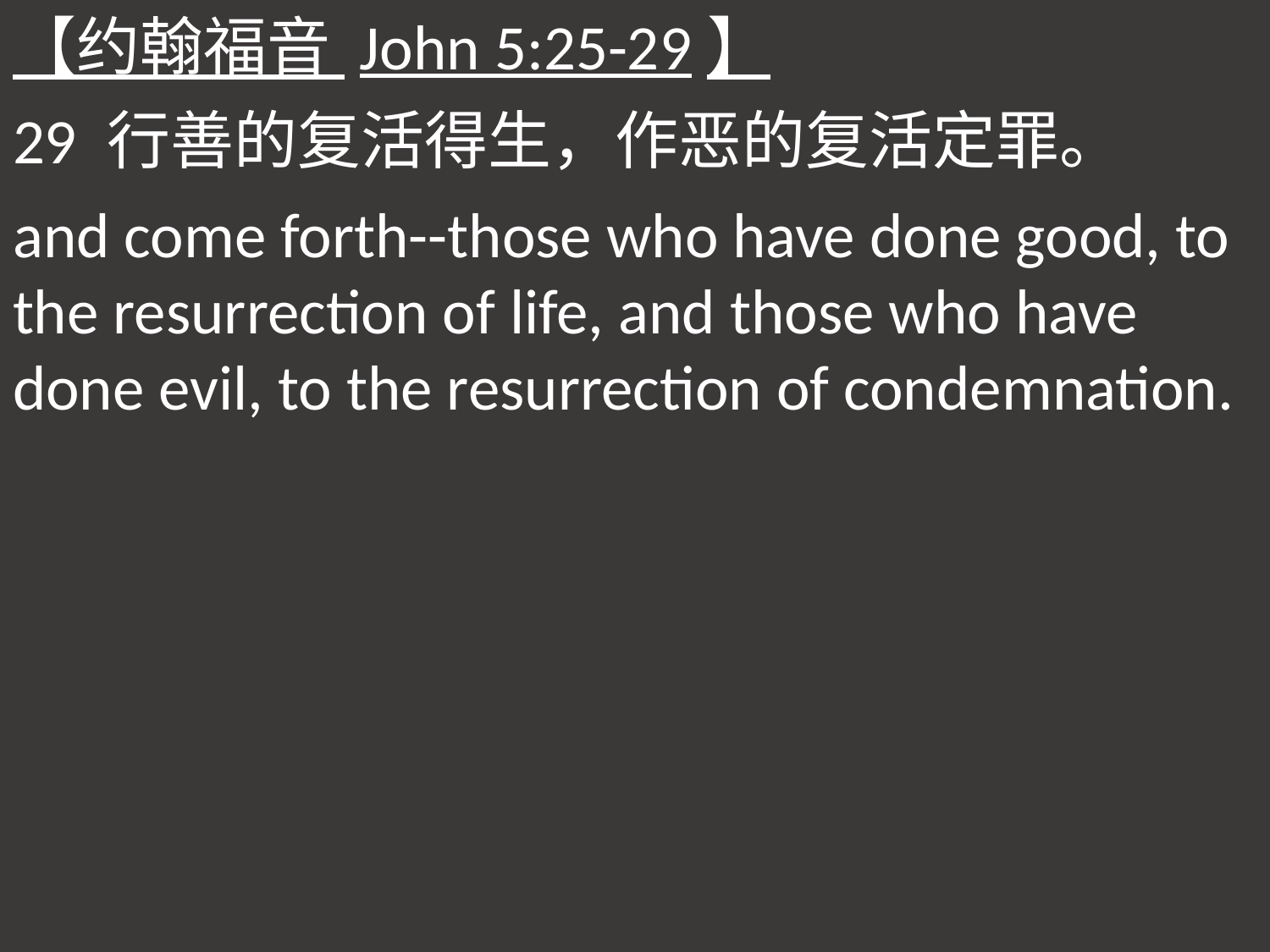

【约翰福音 John 5:25-29】
29 行善的复活得生，作恶的复活定罪。
and come forth--those who have done good, to the resurrection of life, and those who have done evil, to the resurrection of condemnation.